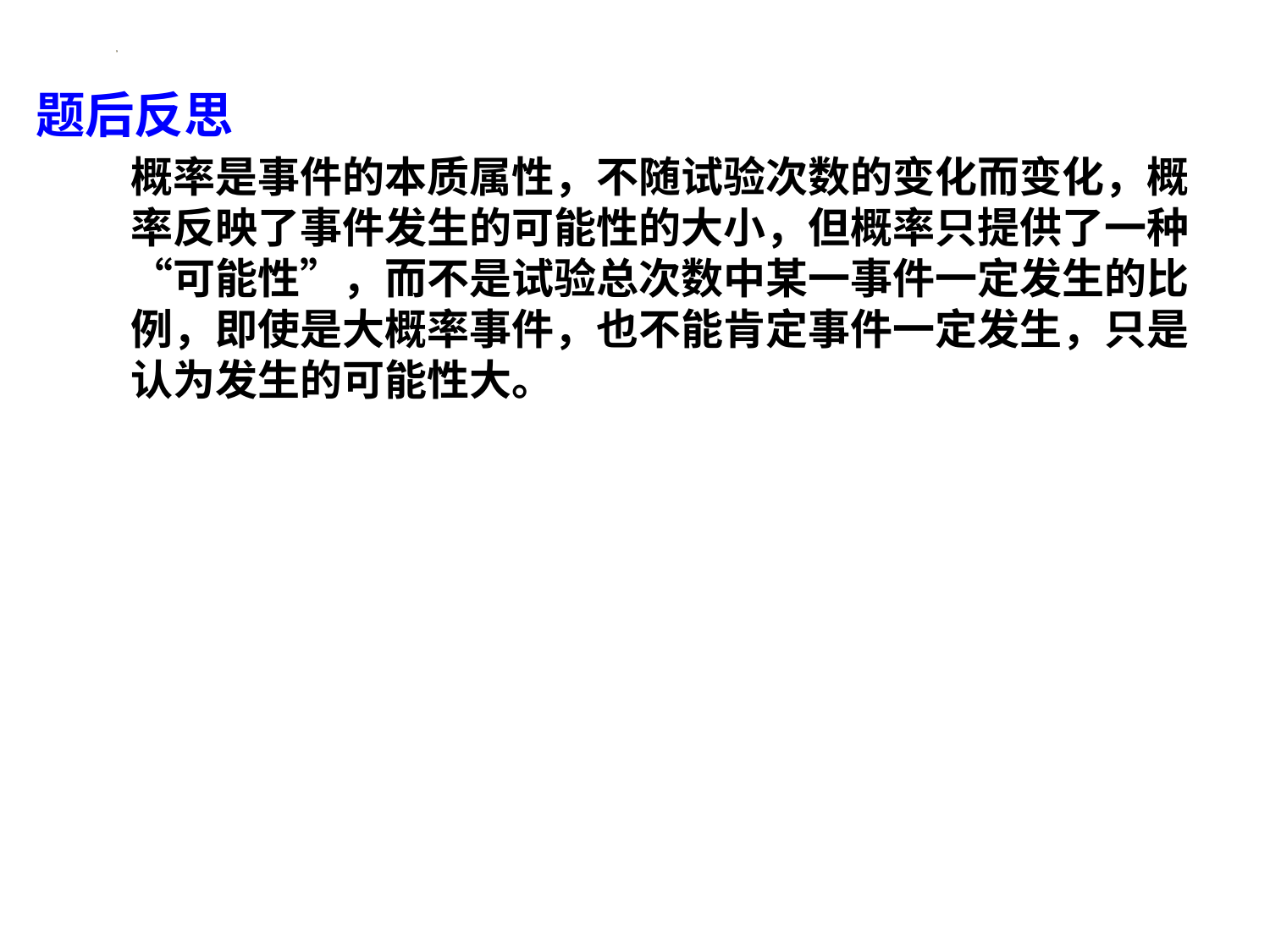

题后反思
概率是事件的本质属性，不随试验次数的变化而变化，概率反映了事件发生的可能性的大小，但概率只提供了一种“可能性”，而不是试验总次数中某一事件一定发生的比例，即使是大概率事件，也不能肯定事件一定发生，只是认为发生的可能性大。